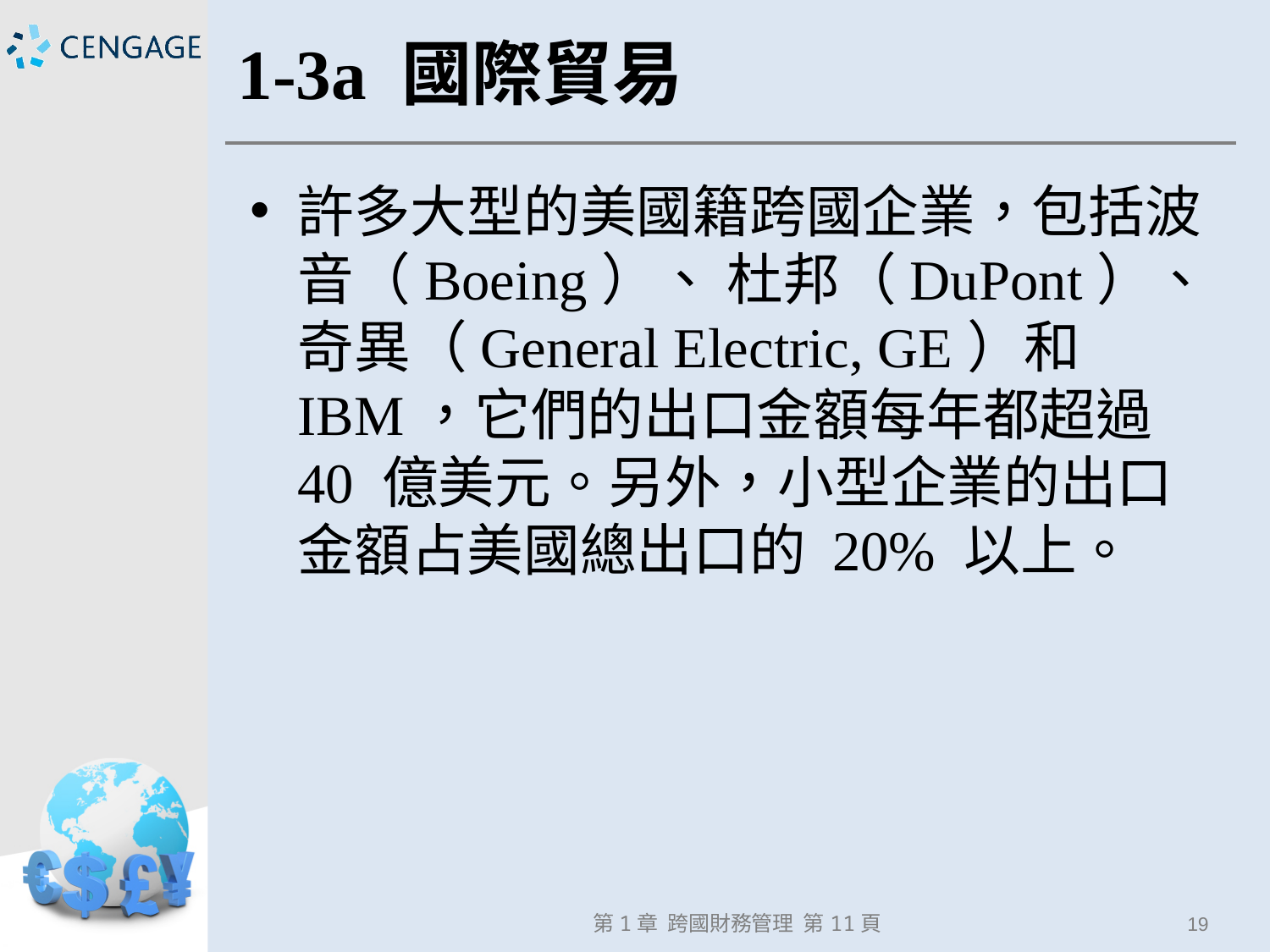

# 1-3a 國際貿易
許多大型的美國籍跨國企業，包括波音（Boeing）、 杜邦（DuPont）、奇異（General Electric, GE）和 IBM，它們的出口金額每年都超過 40 億美元。另外，小型企業的出口金額占美國總出口的 20% 以上。
第1章  跨國財務管理  第11頁
19